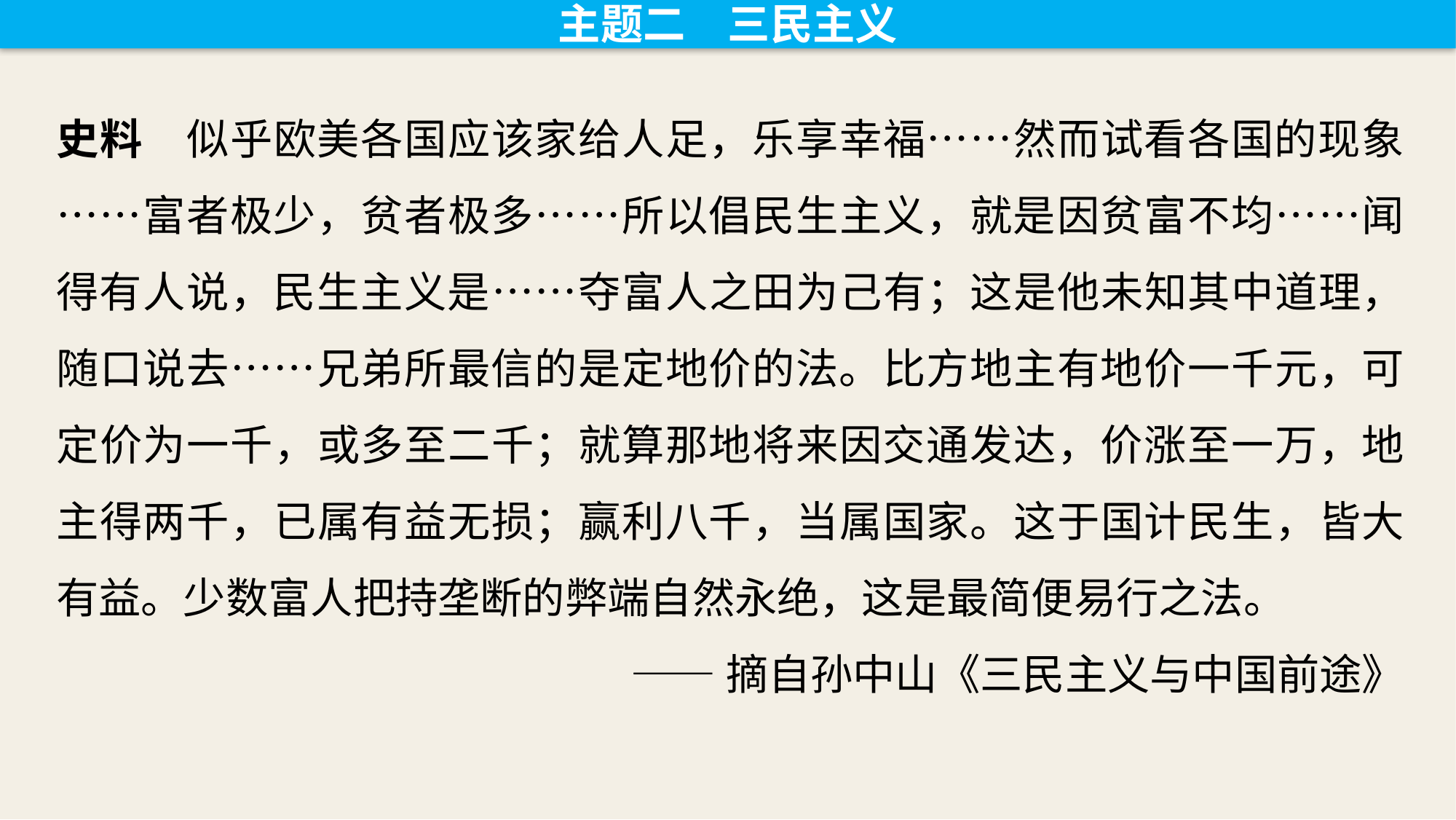

主题二　三民主义
史料　似乎欧美各国应该家给人足，乐享幸福……然而试看各国的现象……富者极少，贫者极多……所以倡民生主义，就是因贫富不均……闻得有人说，民生主义是……夺富人之田为己有；这是他未知其中道理，随口说去……兄弟所最信的是定地价的法。比方地主有地价一千元，可定价为一千，或多至二千；就算那地将来因交通发达，价涨至一万，地主得两千，已属有益无损；赢利八千，当属国家。这于国计民生，皆大有益。少数富人把持垄断的弊端自然永绝，这是最简便易行之法。
——摘自孙中山《三民主义与中国前途》